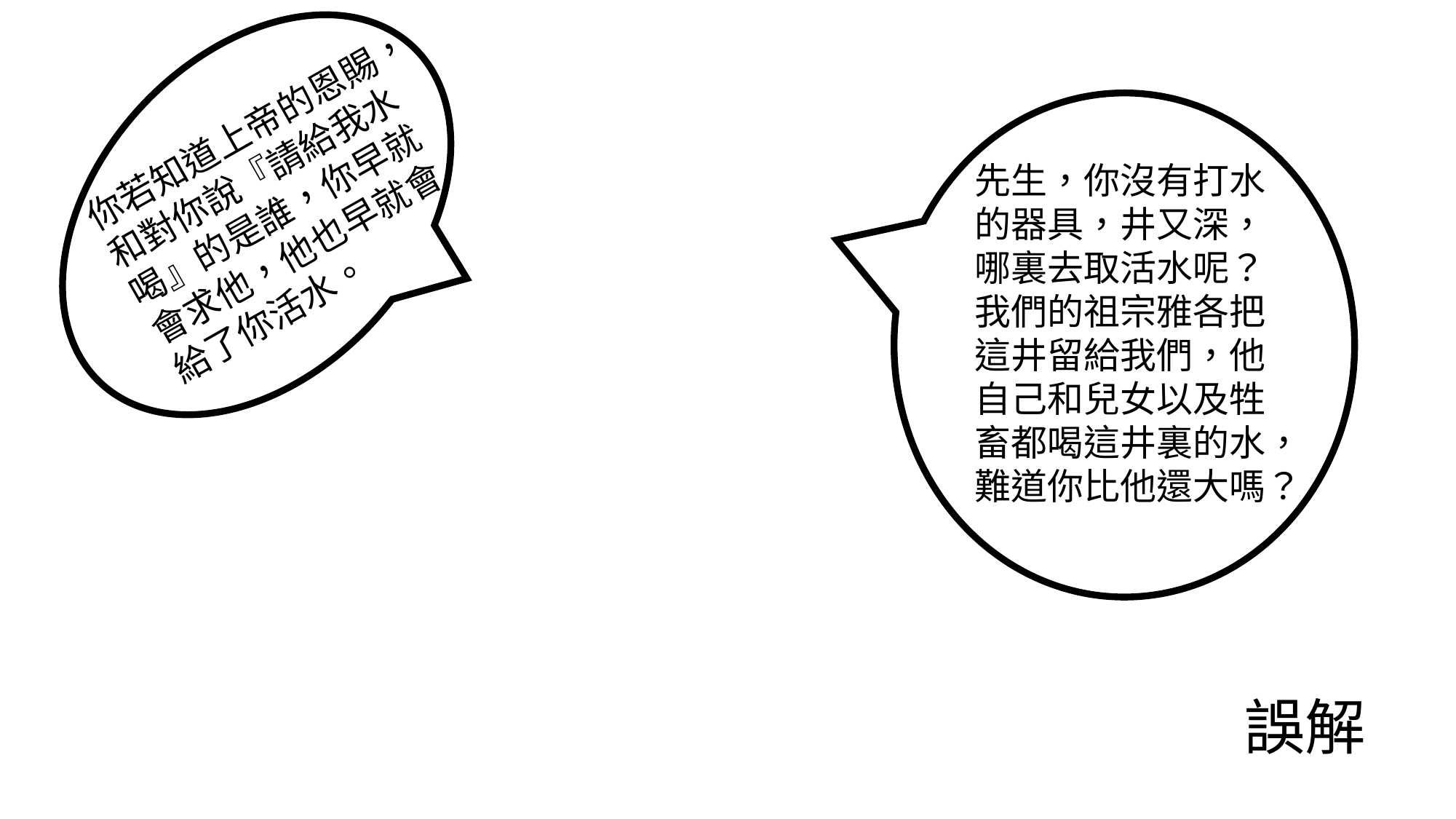

你若知道上帝的恩賜，和對你說『請給我水喝』的是誰，你早就會求他，他也早就會給了你活水。
先生，你沒有打水的器具，井又深，哪裏去取活水呢？12我們的祖宗雅各把這井留給我們，他自己和兒女以及牲畜都喝這井裏的水，難道你比他還大嗎？
先生，你沒有打水的器具，井又深，哪裏去取活水呢？我們的祖宗雅各把這井留給我們，他自己和兒女以及牲畜都喝這井裏的水，難道你比他還大嗎？

誤解